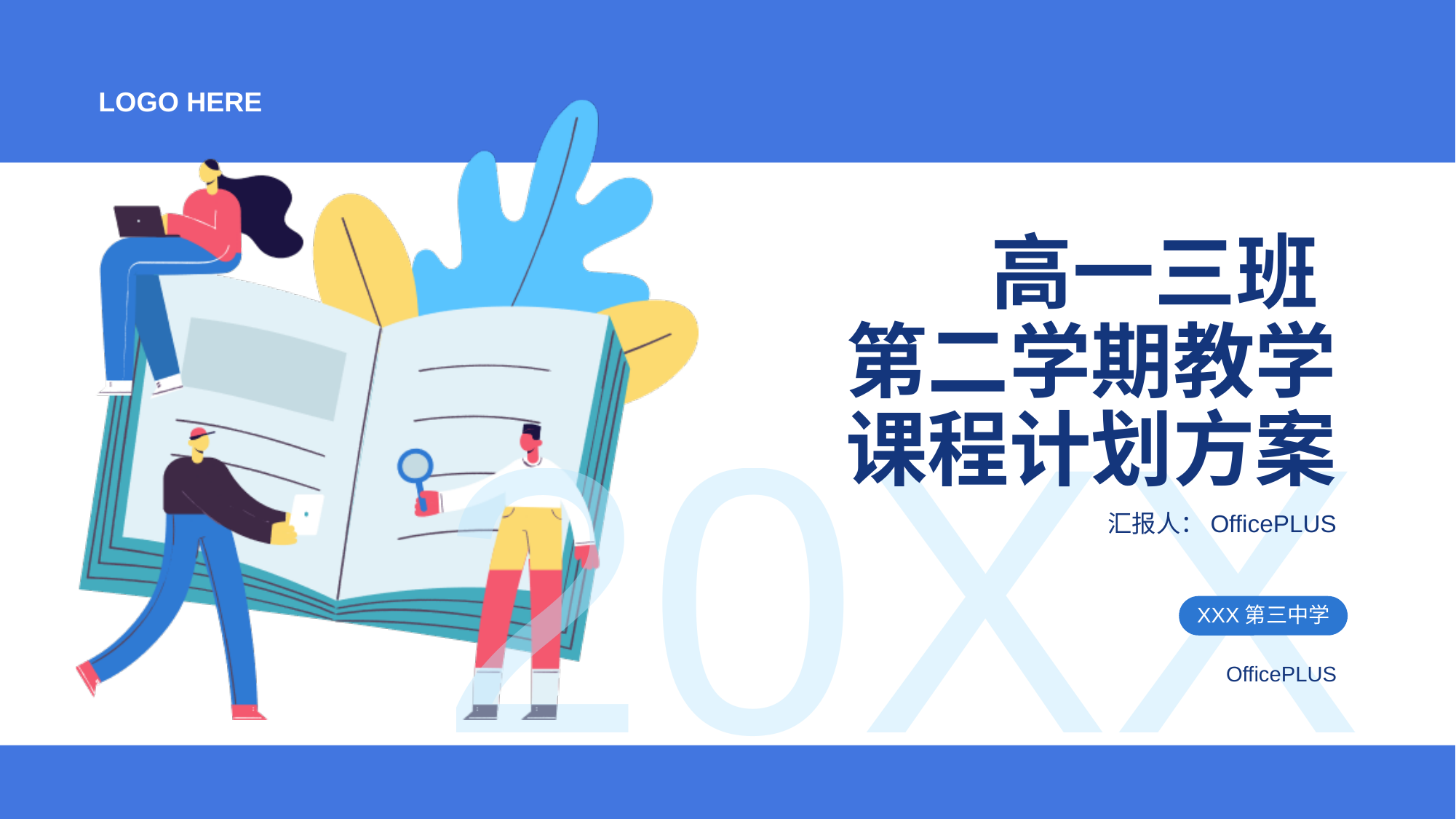

LOGO HERE
# 高一三班 第二学期教学 课程计划方案
20XX
汇报人：OfficePLUS

XXX第三中学
OfficePLUS